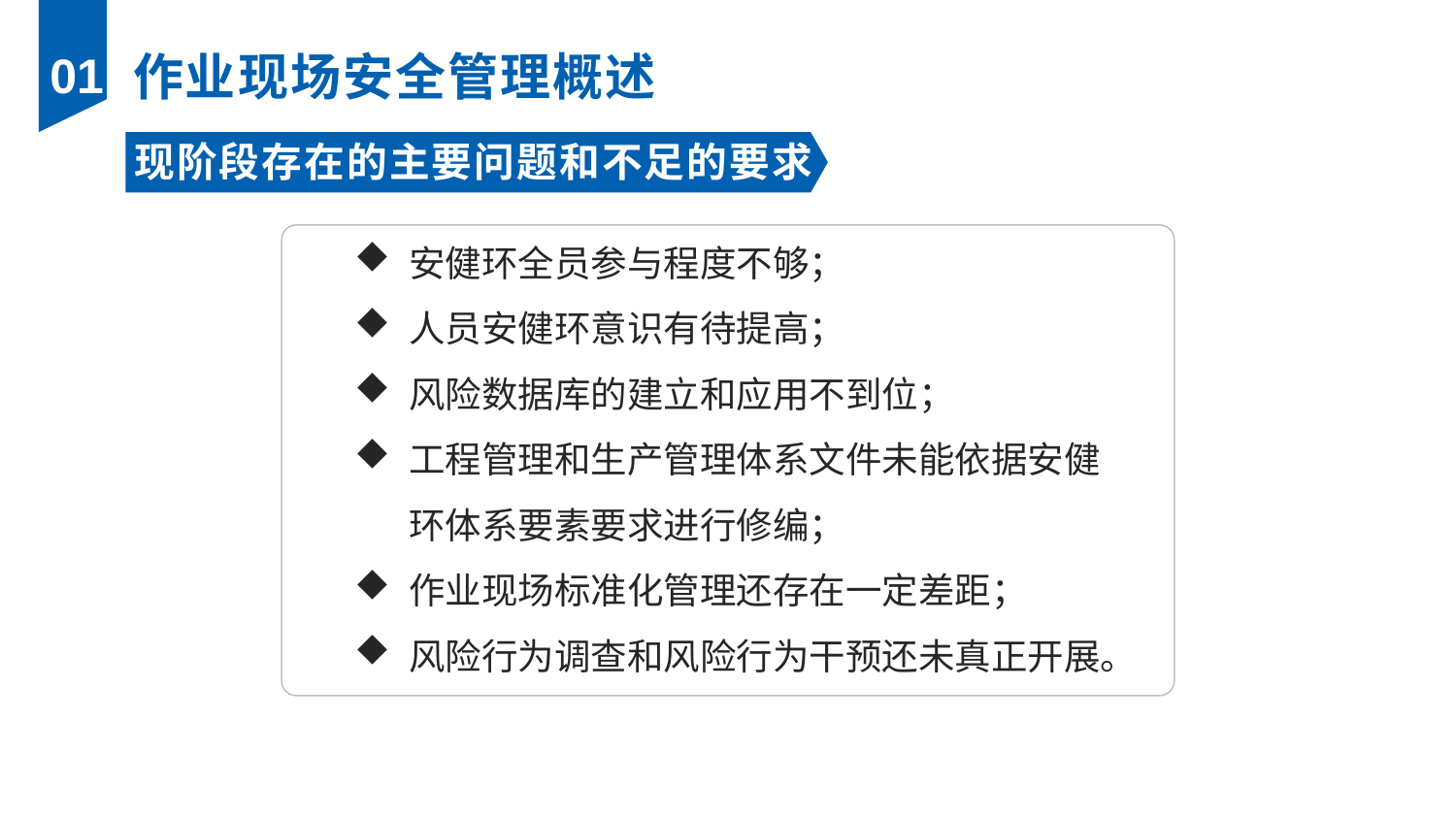

01
 作业现场安全管理概述
现阶段存在的主要问题和不足的要求

安健环全员参与程度不够；
人员安健环意识有待提高；
风险数据库的建立和应用不到位；
工程管理和生产管理体系文件未能依据安健环体系要素要求进行修编；
作业现场标准化管理还存在一定差距；
风险行为调查和风险行为干预还未真正开展。